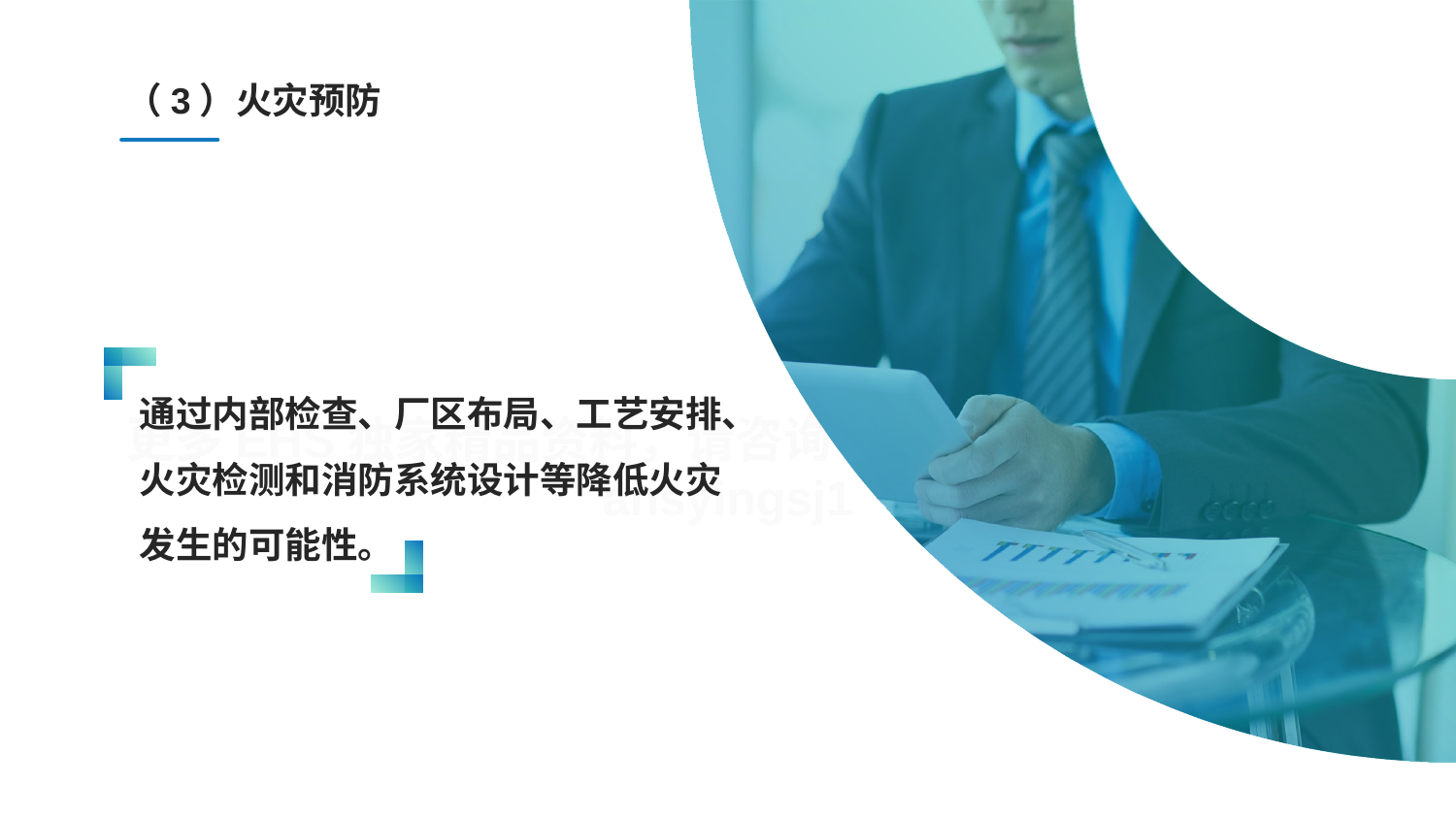

（3）火灾预防

通过内部检查、厂区布局、工艺安排、火灾检测和消防系统设计等降低火灾发生的可能性。